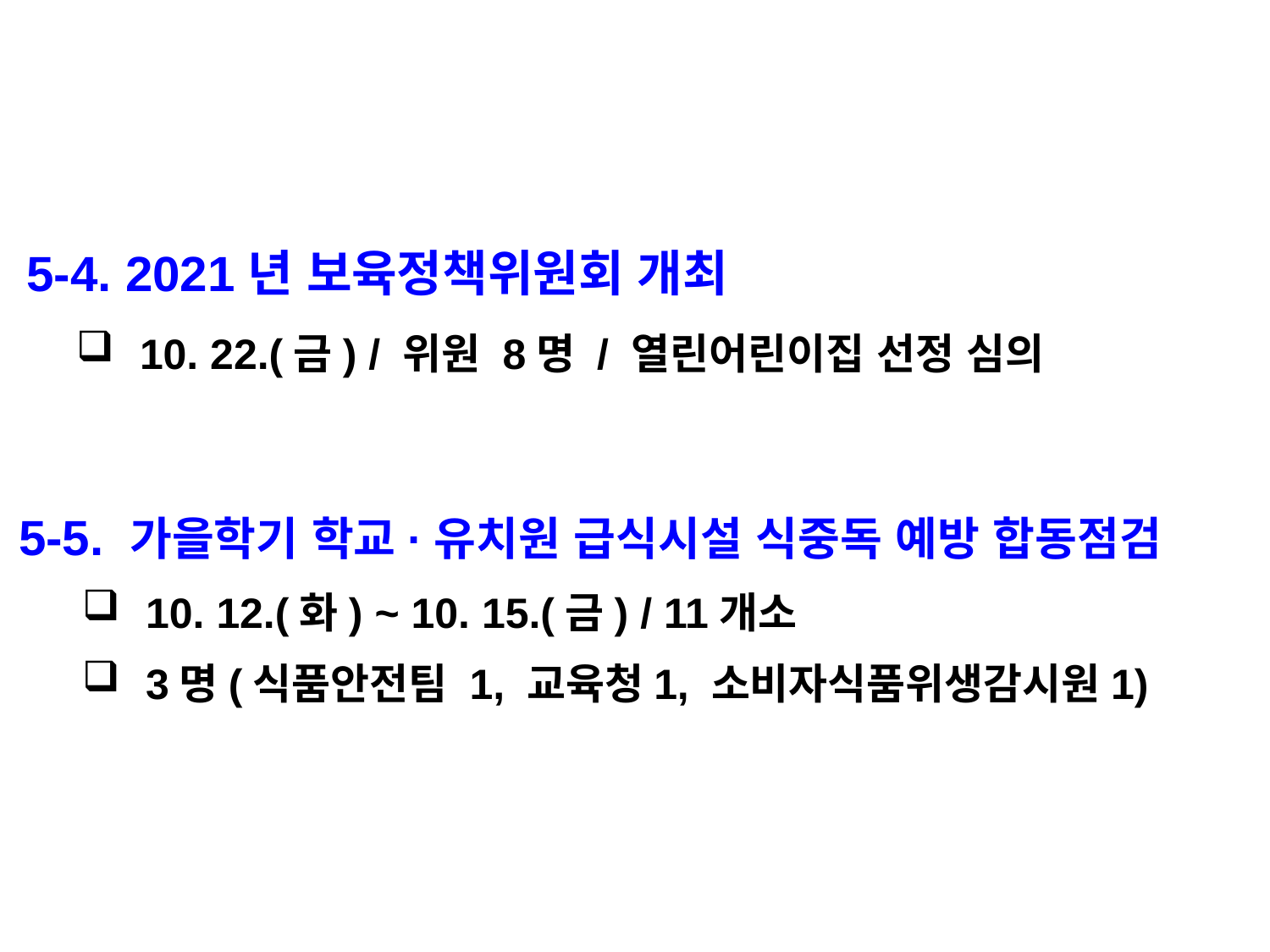

5-4. 2021년 보육정책위원회 개최
10. 22.(금) / 위원 8명 / 열린어린이집 선정 심의

5-5. 가을학기 학교·유치원 급식시설 식중독 예방 합동점검
10. 12.(화) ~ 10. 15.(금) / 11개소
3명(식품안전팀 1, 교육청1, 소비자식품위생감시원1)